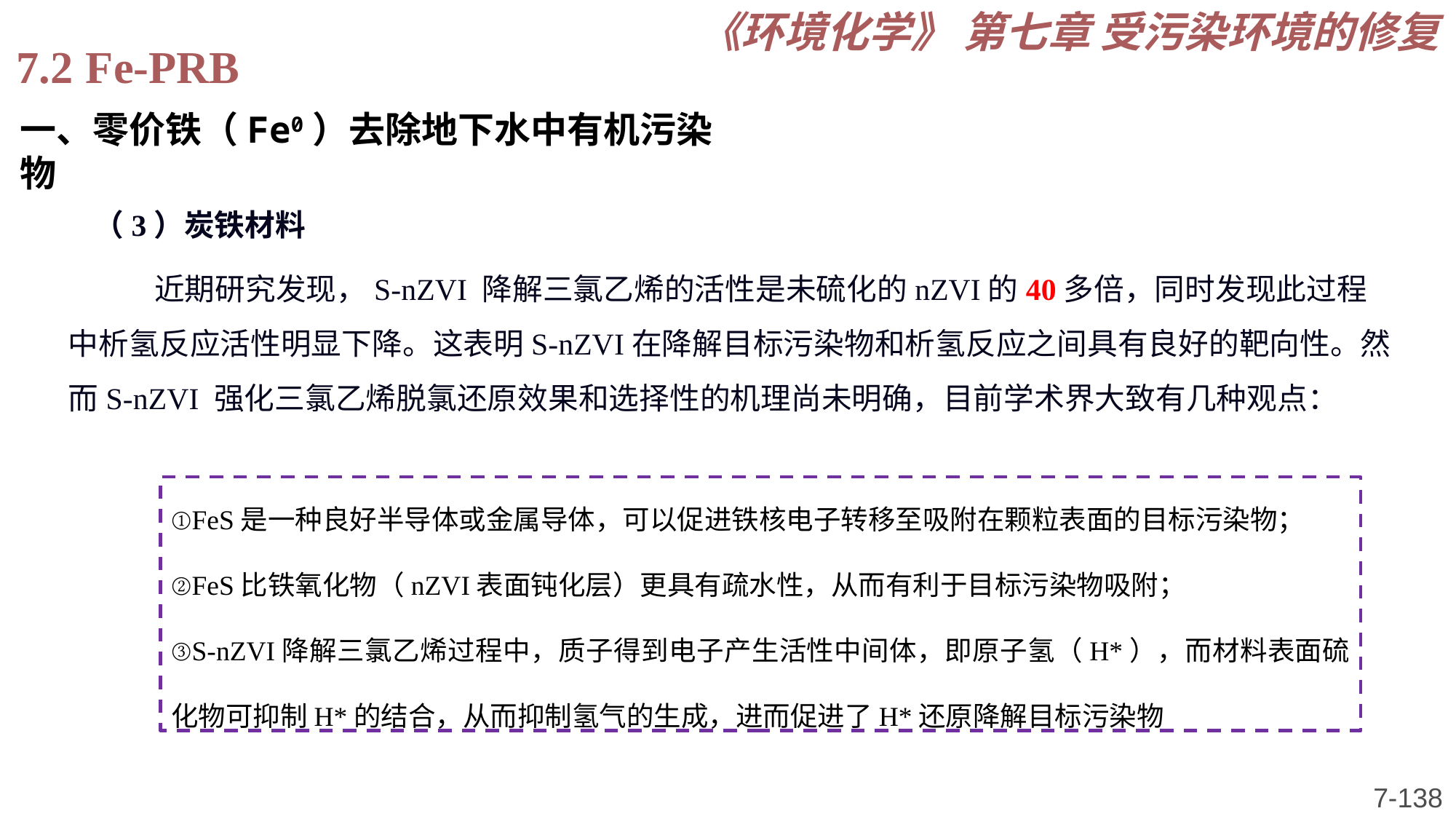

《环境化学》 第七章 受污染环境的修复
7.2 Fe-PRB
一、零价铁（Fe0）去除地下水中有机污染物
（3）炭铁材料
近期研究发现，S-nZVI 降解三氯乙烯的活性是未硫化的nZVI的40多倍，同时发现此过程中析氢反应活性明显下降。这表明S-nZVI在降解目标污染物和析氢反应之间具有良好的靶向性。然而S-nZVI 强化三氯乙烯脱氯还原效果和选择性的机理尚未明确，目前学术界大致有几种观点：
①FeS是一种良好半导体或金属导体，可以促进铁核电子转移至吸附在颗粒表面的目标污染物；
②FeS比铁氧化物（nZVI表面钝化层）更具有疏水性，从而有利于目标污染物吸附；
③S-nZVI降解三氯乙烯过程中，质子得到电子产生活性中间体，即原子氢（H*），而材料表面硫化物可抑制H*的结合，从而抑制氢气的生成，进而促进了H*还原降解目标污染物

7-138